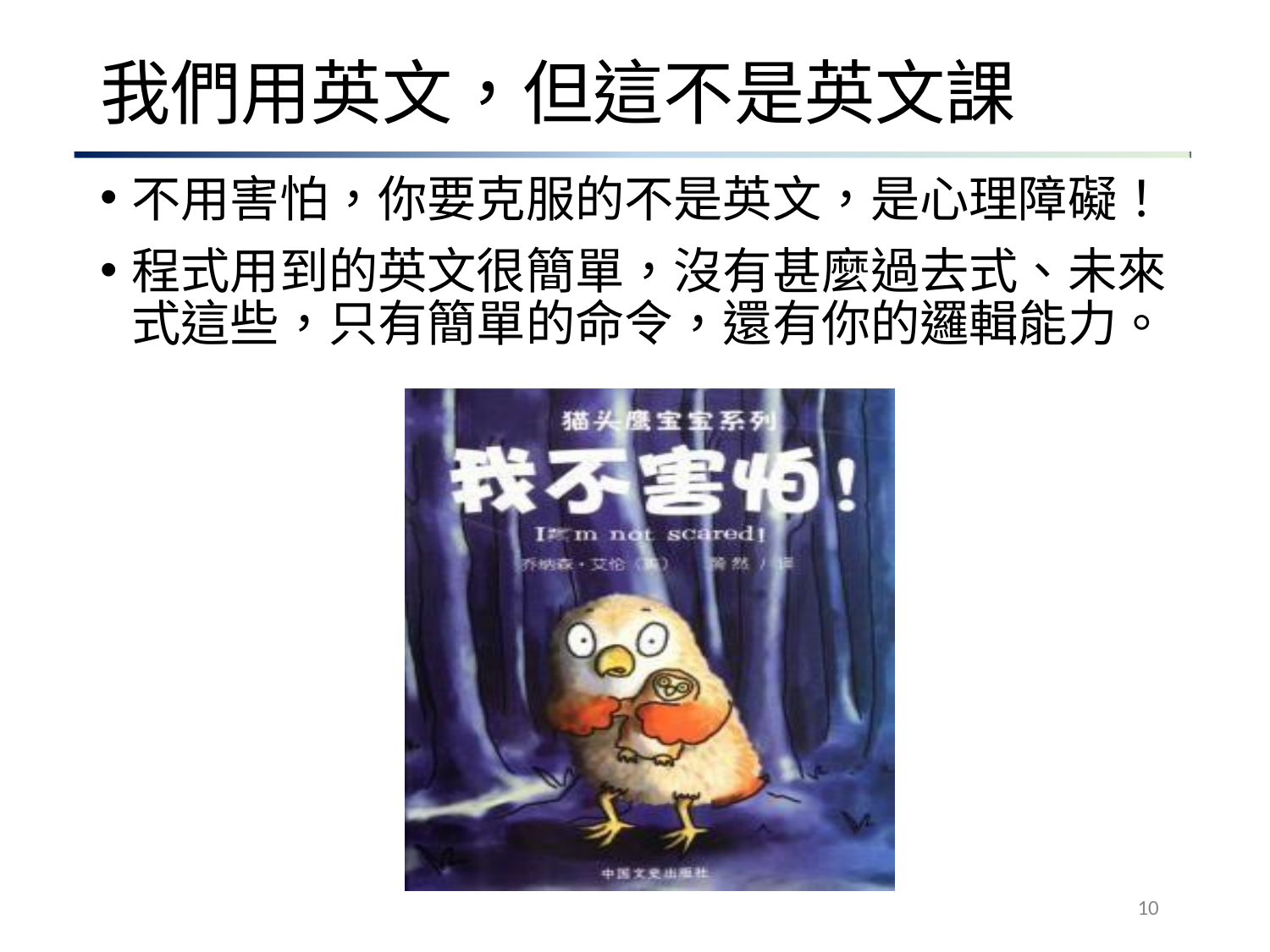

# 我們用英文，但這不是英文課
不用害怕，你要克服的不是英文，是心理障礙！
程式用到的英文很簡單，沒有甚麼過去式、未來 式這些，只有簡單的命令，還有你的邏輯能力。

10